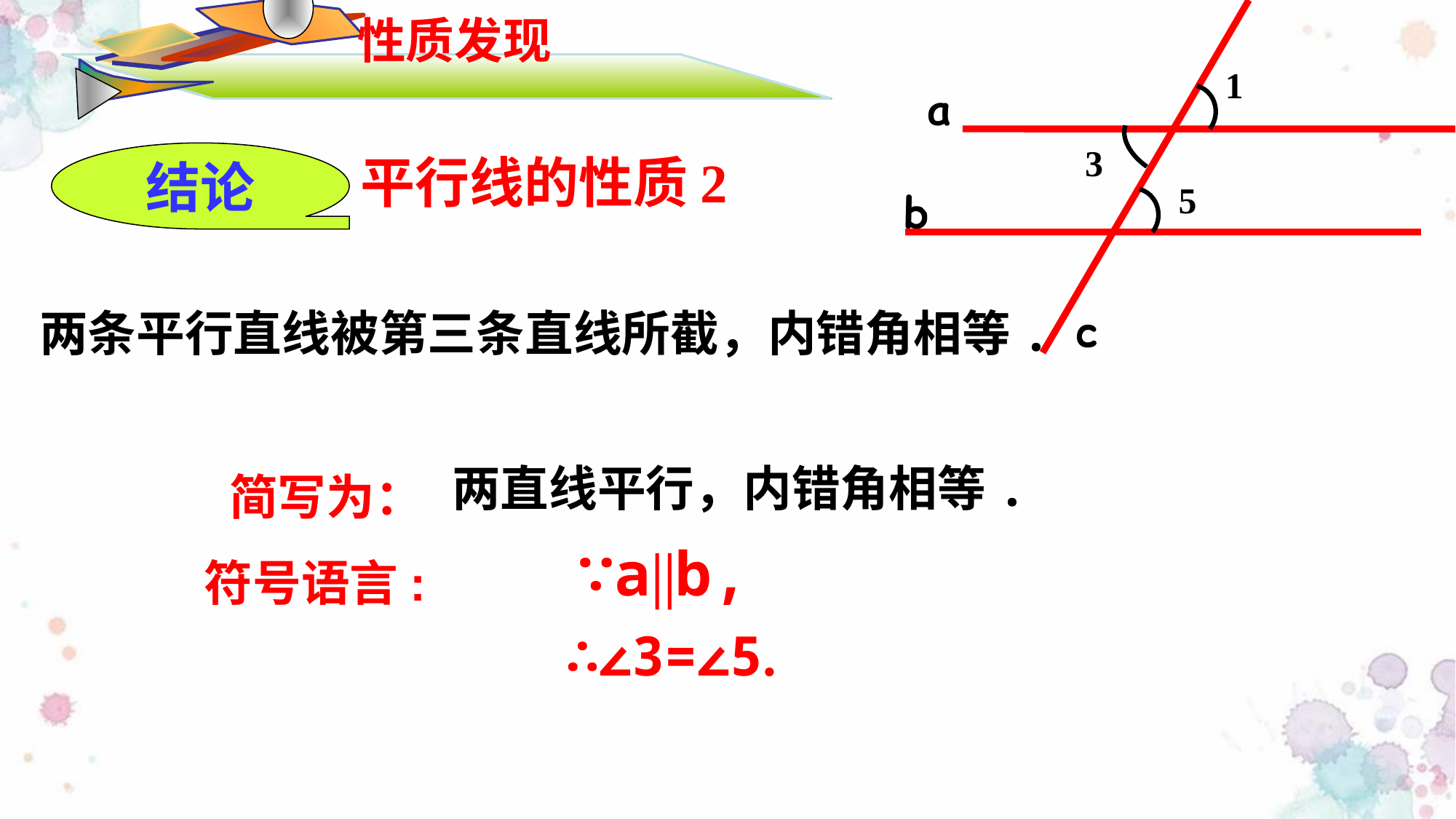

1
a

5
b

c

3

性质发现

结论
平行线的性质2

两条平行直线被第三条直线所截，内错角相等.
两直线平行，内错角相等.
简写为：

∵a∥b,
符号语言:
∴∠3=∠5.